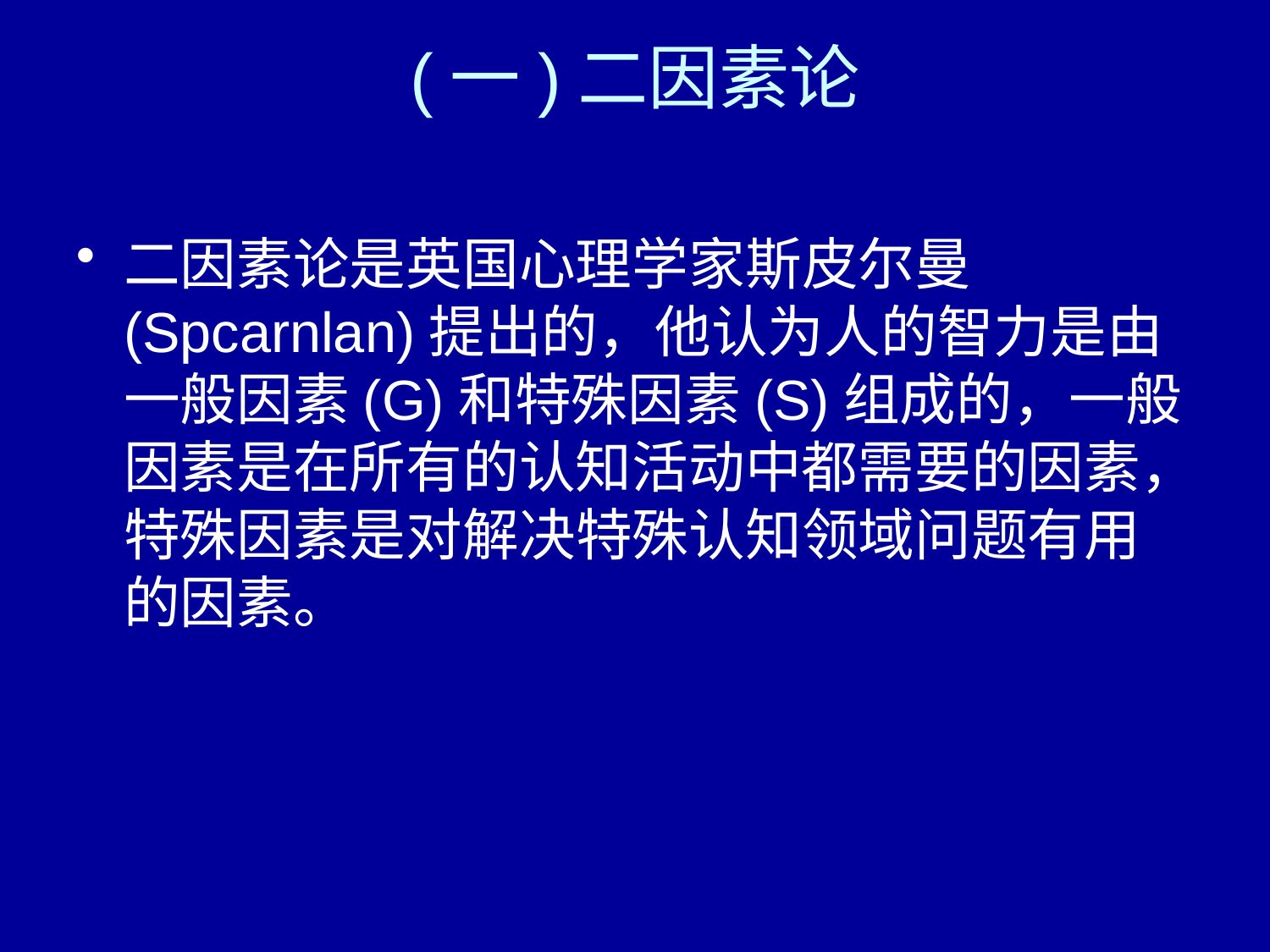

# (一)二因素论
二因素论是英国心理学家斯皮尔曼(Spcarnlan)提出的，他认为人的智力是由一般因素(G)和特殊因素(S)组成的，一般因素是在所有的认知活动中都需要的因素，特殊因素是对解决特殊认知领域问题有用的因素。